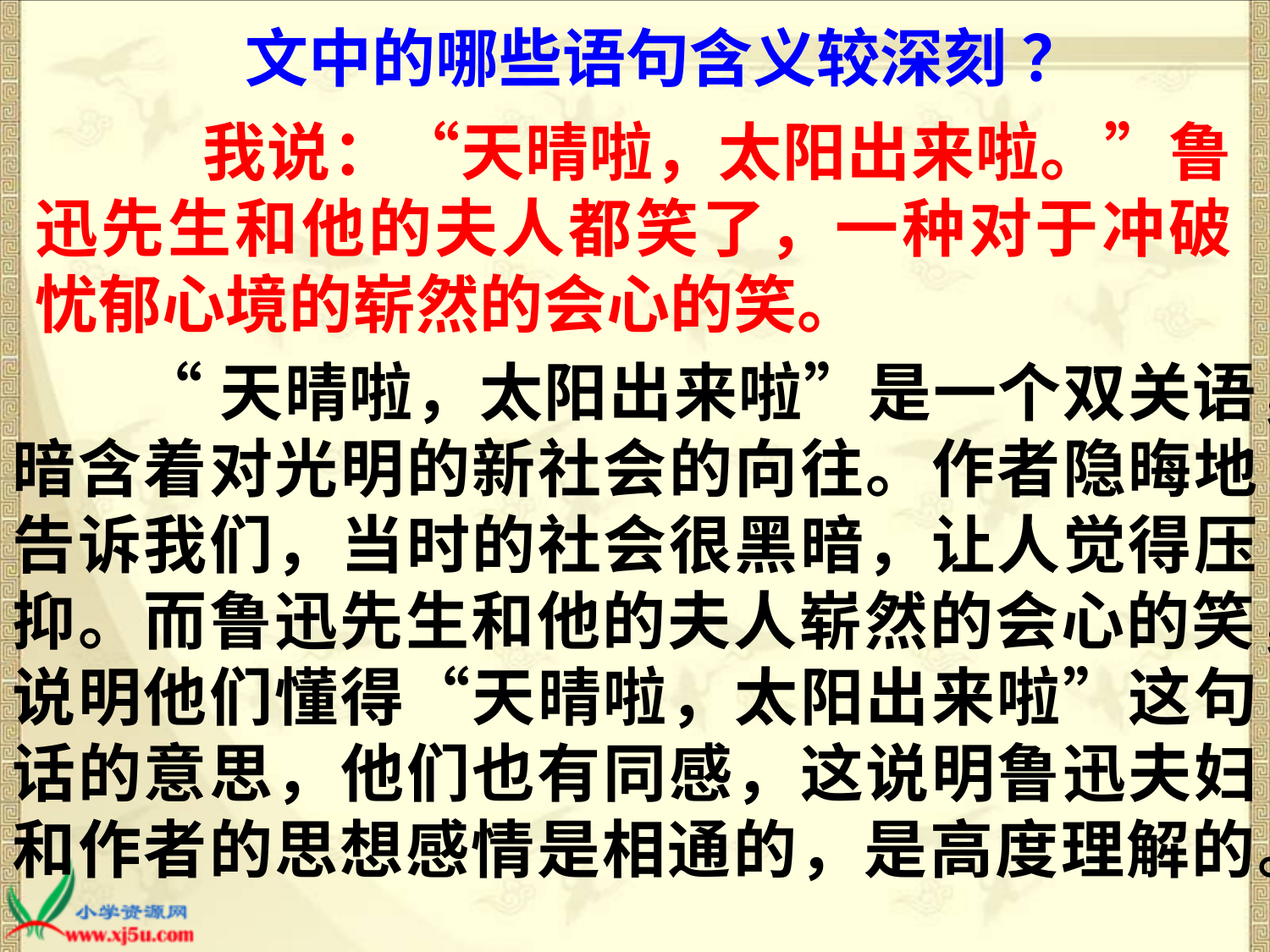

# 文中的哪些语句含义较深刻 ？
             我说：“天晴啦，太阳出来啦。”鲁迅先生和他的夫人都笑了，一种对于冲破忧郁心境的崭然的会心的笑。
        “天晴啦，太阳出来啦”是一个双关语，暗含着对光明的新社会的向往。作者隐晦地告诉我们，当时的社会很黑暗，让人觉得压抑。而鲁迅先生和他的夫人崭然的会心的笑，说明他们懂得“天晴啦，太阳出来啦”这句话的意思，他们也有同感，这说明鲁迅夫妇和作者的思想感情是相通的，是高度理解的。